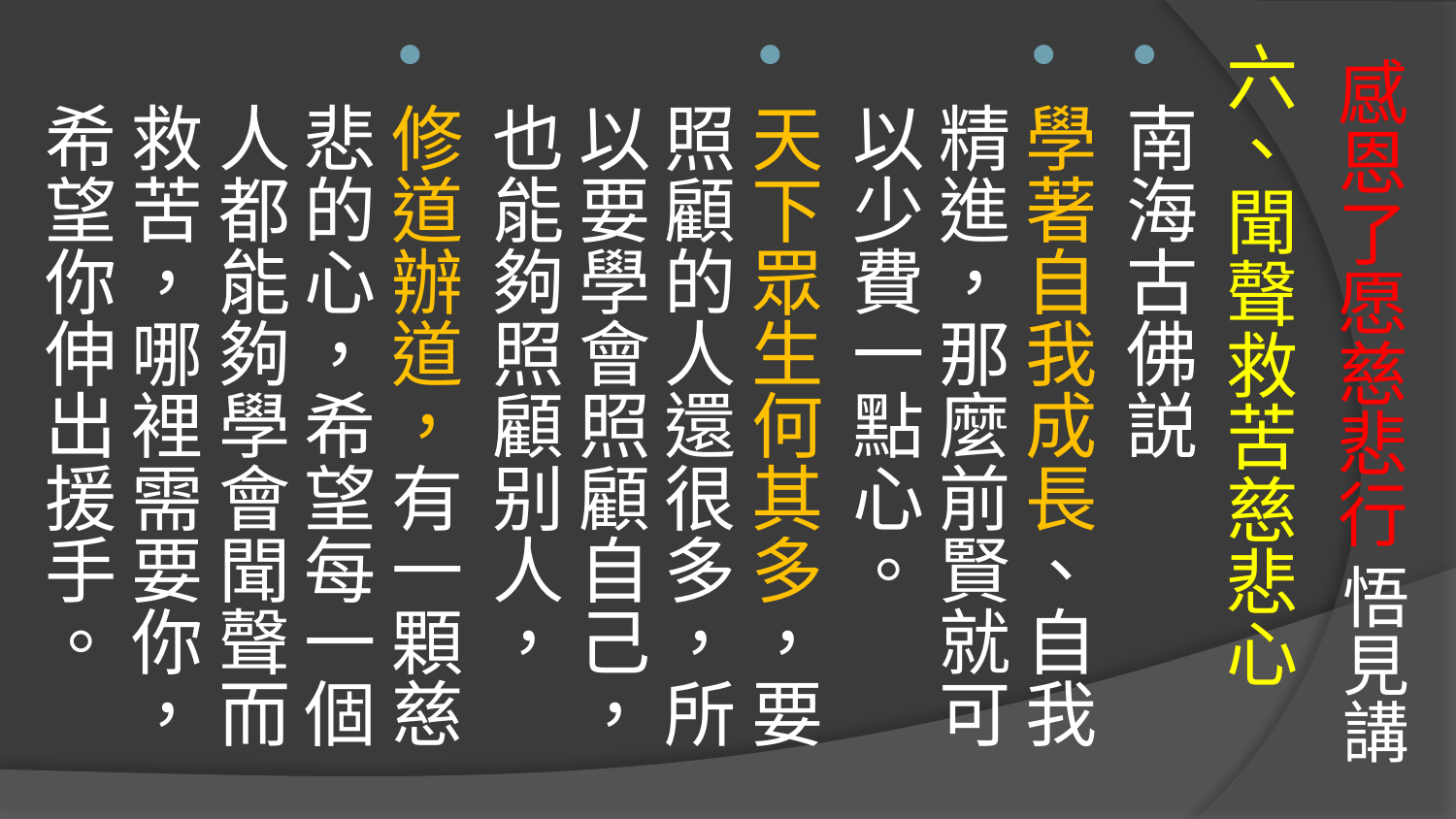

六、聞聲救苦慈悲心
南海古佛説
學著自我成長、自我精進，那麼前賢就可以少費一點心。
天下眾生何其多，要照顧的人還很多，所以要學會照顧自己，也能夠照顧别人，
修道辦道，有一顆慈悲的心，希望每一個人都能夠學會聞聲而救苦，哪裡需要你，希望你伸出援手。
# 感恩了愿慈悲行 悟見講